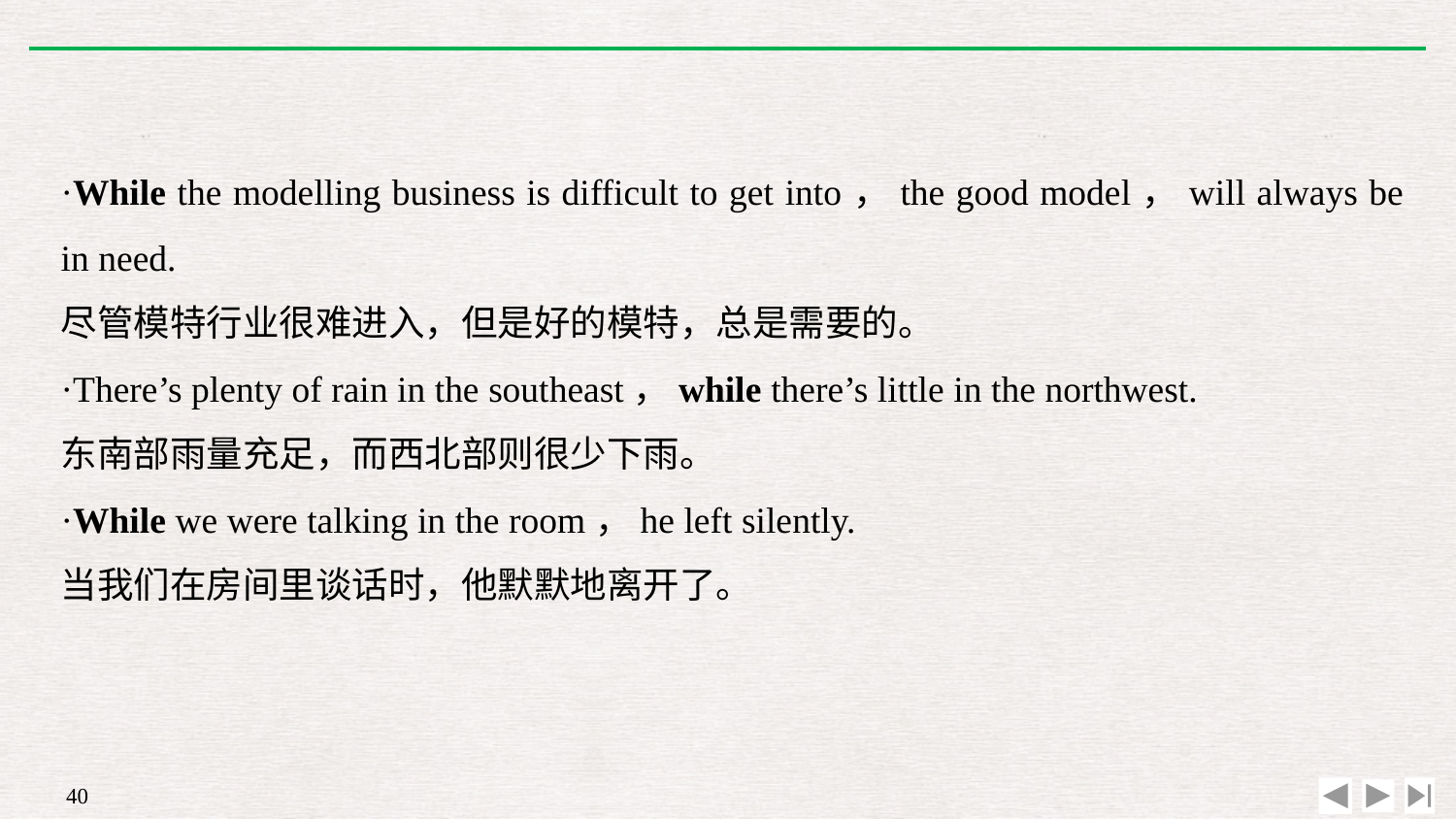

·While the modelling business is difficult to get into，the good model，will always be in need.
尽管模特行业很难进入，但是好的模特，总是需要的。
·There’s plenty of rain in the southeast，while there’s little in the northwest.
东南部雨量充足，而西北部则很少下雨。
·While we were talking in the room，he left silently.
当我们在房间里谈话时，他默默地离开了。